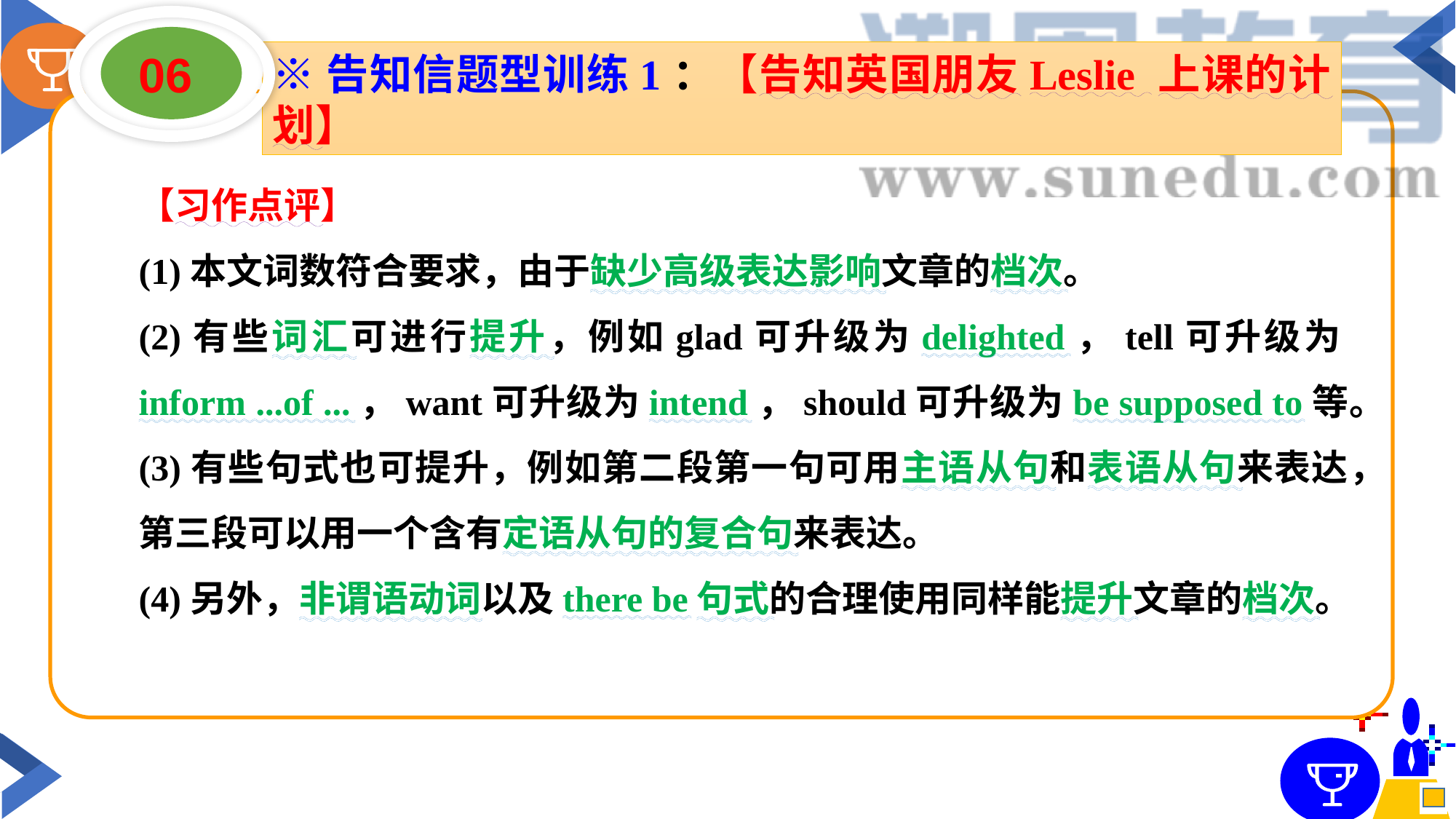

06
※告知信题型训练1：【告知英国朋友Leslie 上课的计划】
【习作点评】
(1)本文词数符合要求，由于缺少高级表达影响文章的档次。
(2)有些词汇可进行提升，例如glad可升级为delighted，tell可升级为inform ...of ...，want可升级为intend，should可升级为be supposed to等。
(3)有些句式也可提升，例如第二段第一句可用主语从句和表语从句来表达，第三段可以用一个含有定语从句的复合句来表达。
(4)另外，非谓语动词以及there be句式的合理使用同样能提升文章的档次。